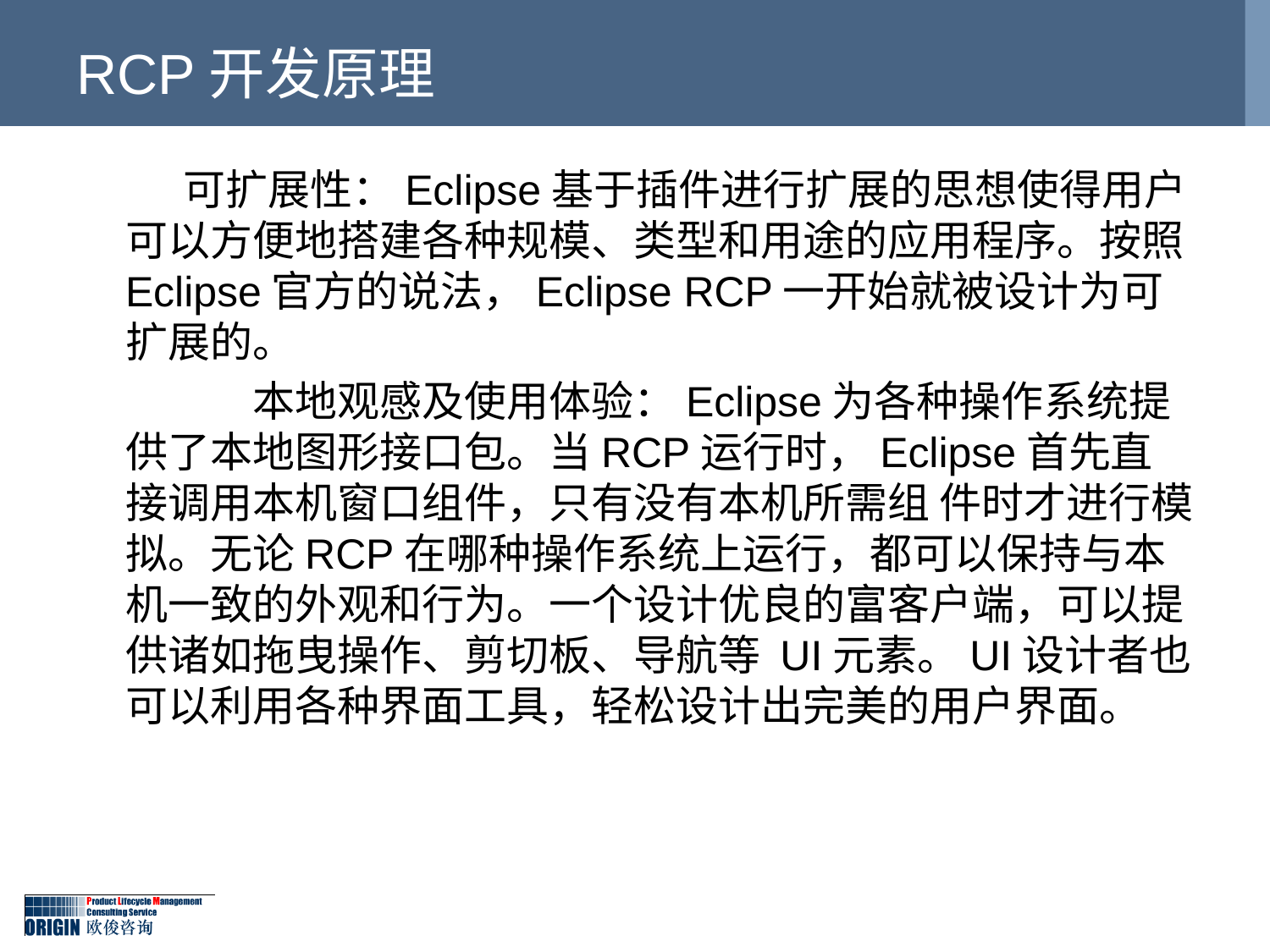

# RCP开发原理
          可扩展性：Eclipse基于插件进行扩展的思想使得用户可以方便地搭建各种规模、类型和用途的应用程序。按照Eclipse官方的说法，Eclipse RCP一开始就被设计为可扩展的。
		本地观感及使用体验：Eclipse为各种操作系统提供了本地图形接口包。当RCP运行时，Eclipse首先直接调用本机窗口组件，只有没有本机所需组 件时才进行模拟。无论RCP在哪种操作系统上运行，都可以保持与本机一致的外观和行为。一个设计优良的富客户端，可以提供诸如拖曳操作、剪切板、导航等 UI元素。UI设计者也可以利用各种界面工具，轻松设计出完美的用户界面。